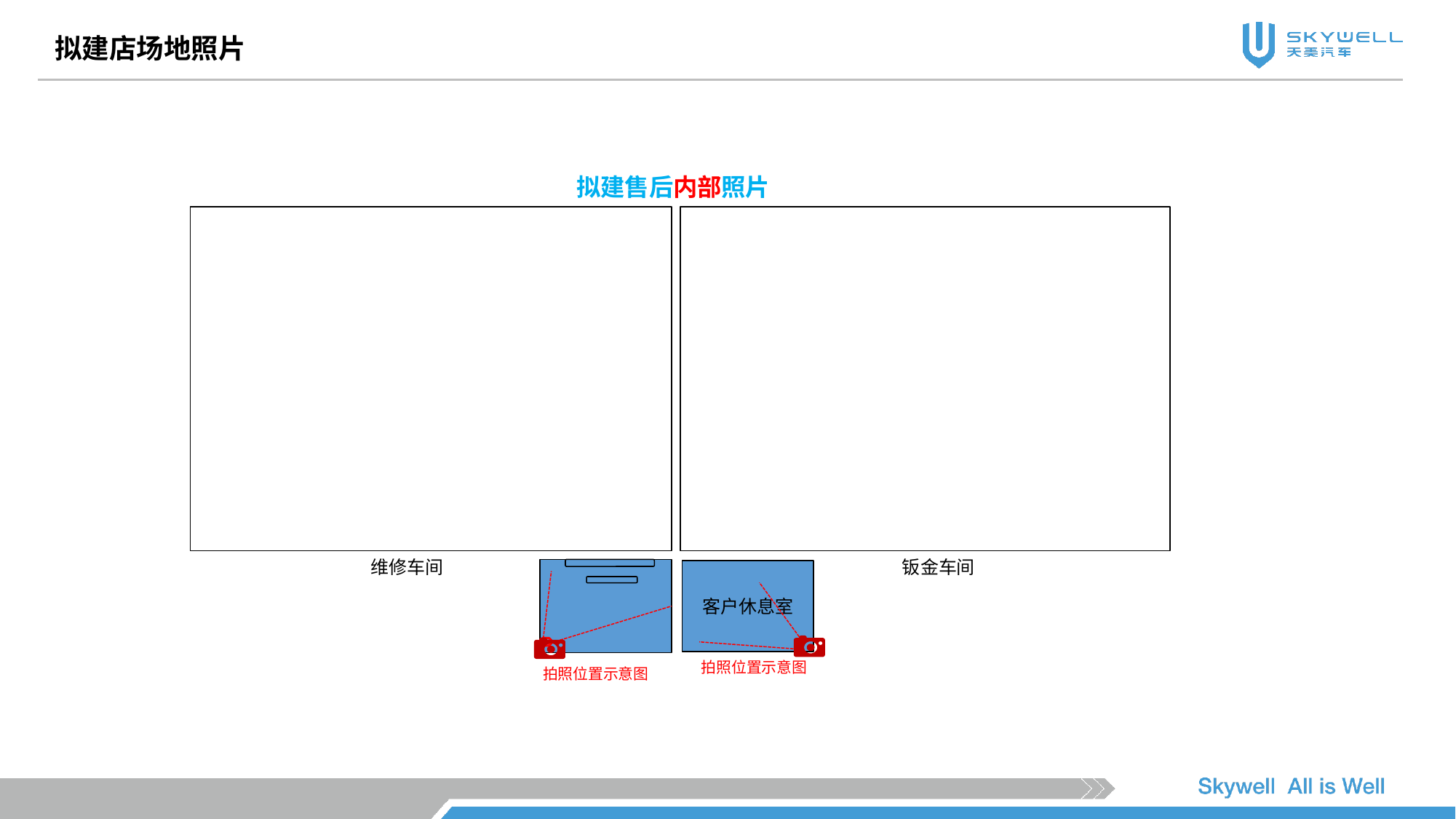

拟建店场地照片
拟建售后内部照片

维修车间
钣金车间

拍照位置示意图

客户休息室
拍照位置示意图